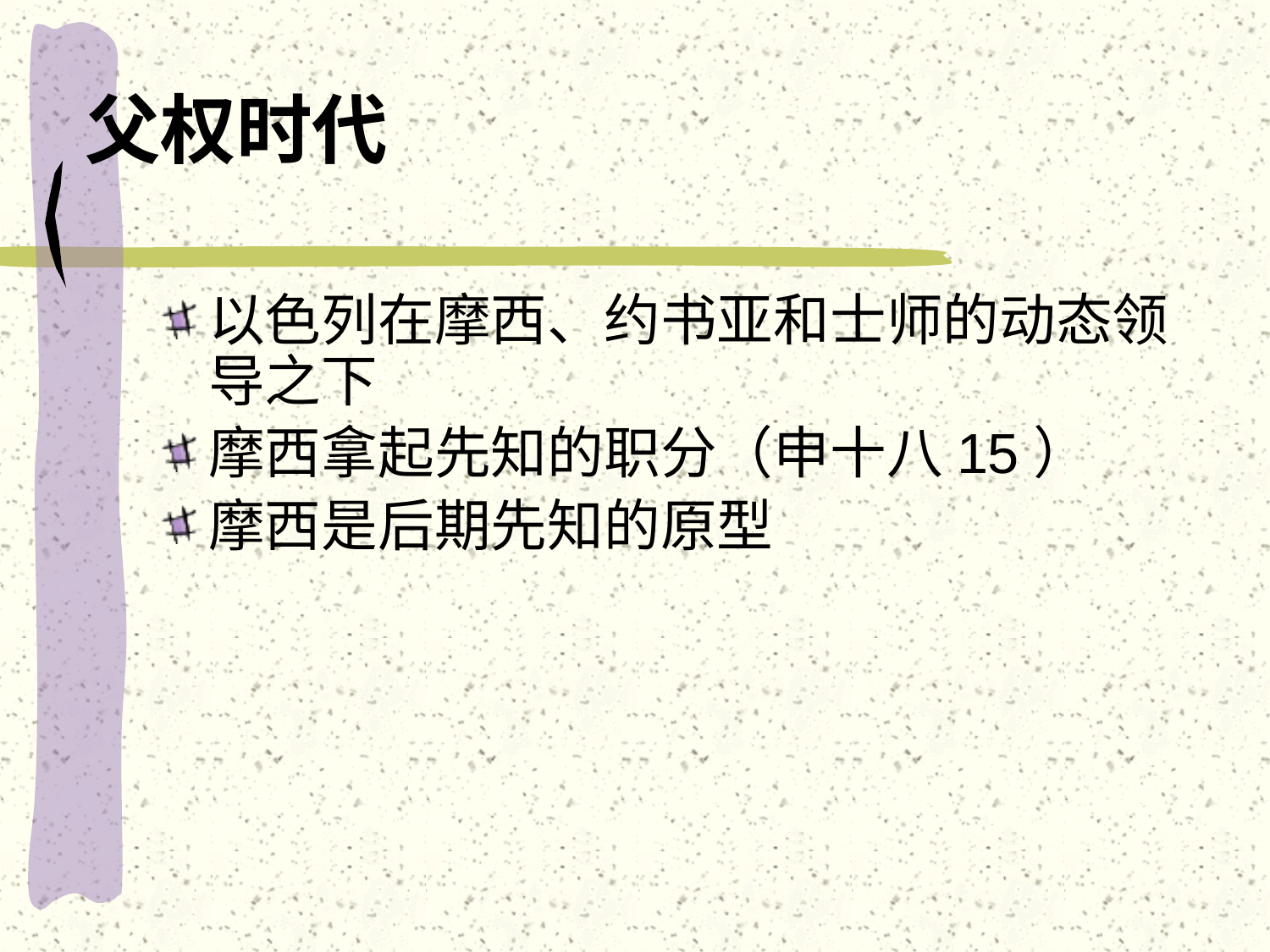

# 父权时代
以色列在摩西、约书亚和士师的动态领导之下
摩西拿起先知的职分（申十八15）
摩西是后期先知的原型